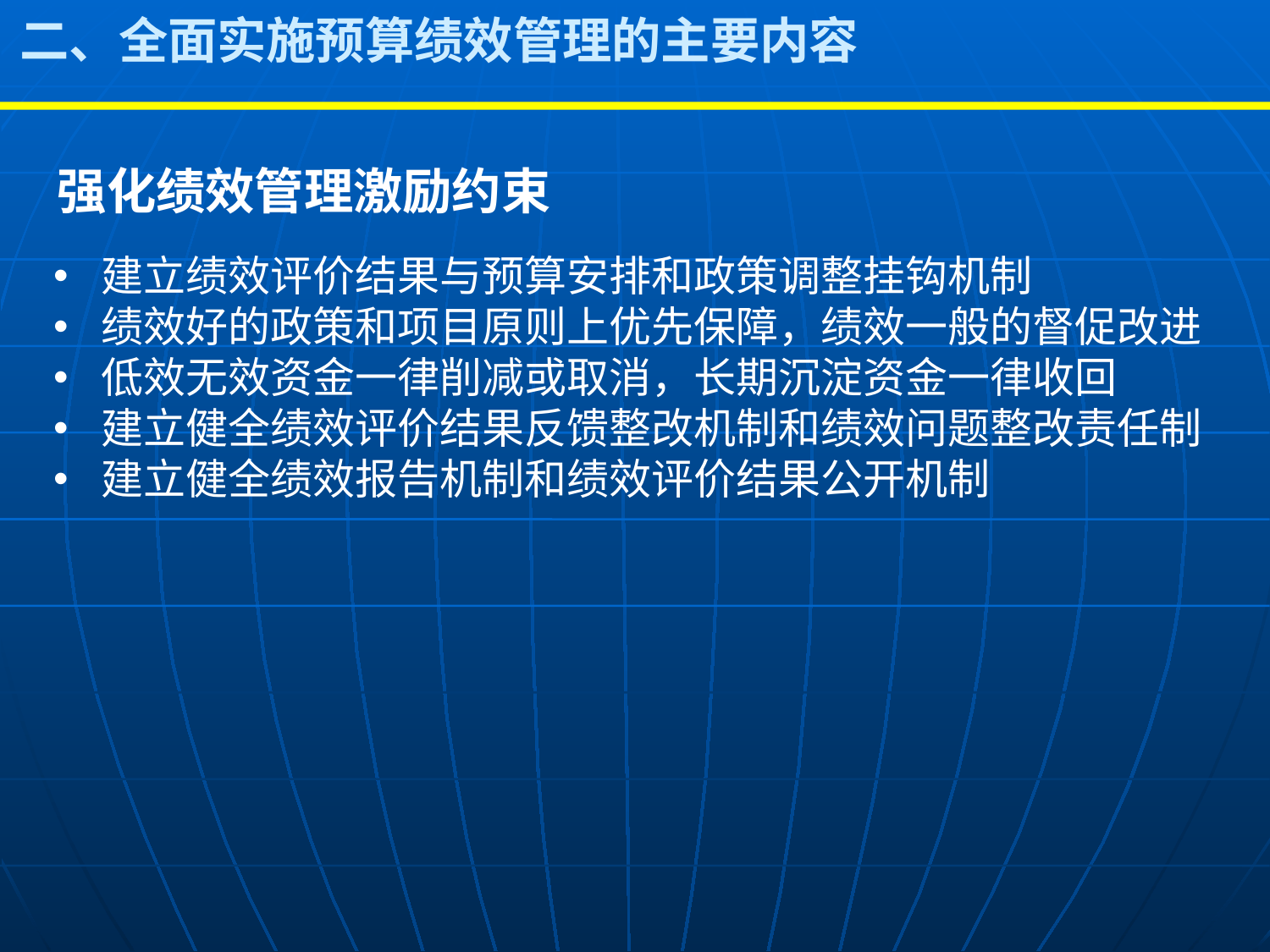

二、全面实施预算绩效管理的主要内容

强化绩效管理激励约束
建立绩效评价结果与预算安排和政策调整挂钩机制
绩效好的政策和项目原则上优先保障，绩效一般的督促改进
低效无效资金一律削减或取消，长期沉淀资金一律收回
建立健全绩效评价结果反馈整改机制和绩效问题整改责任制
建立健全绩效报告机制和绩效评价结果公开机制